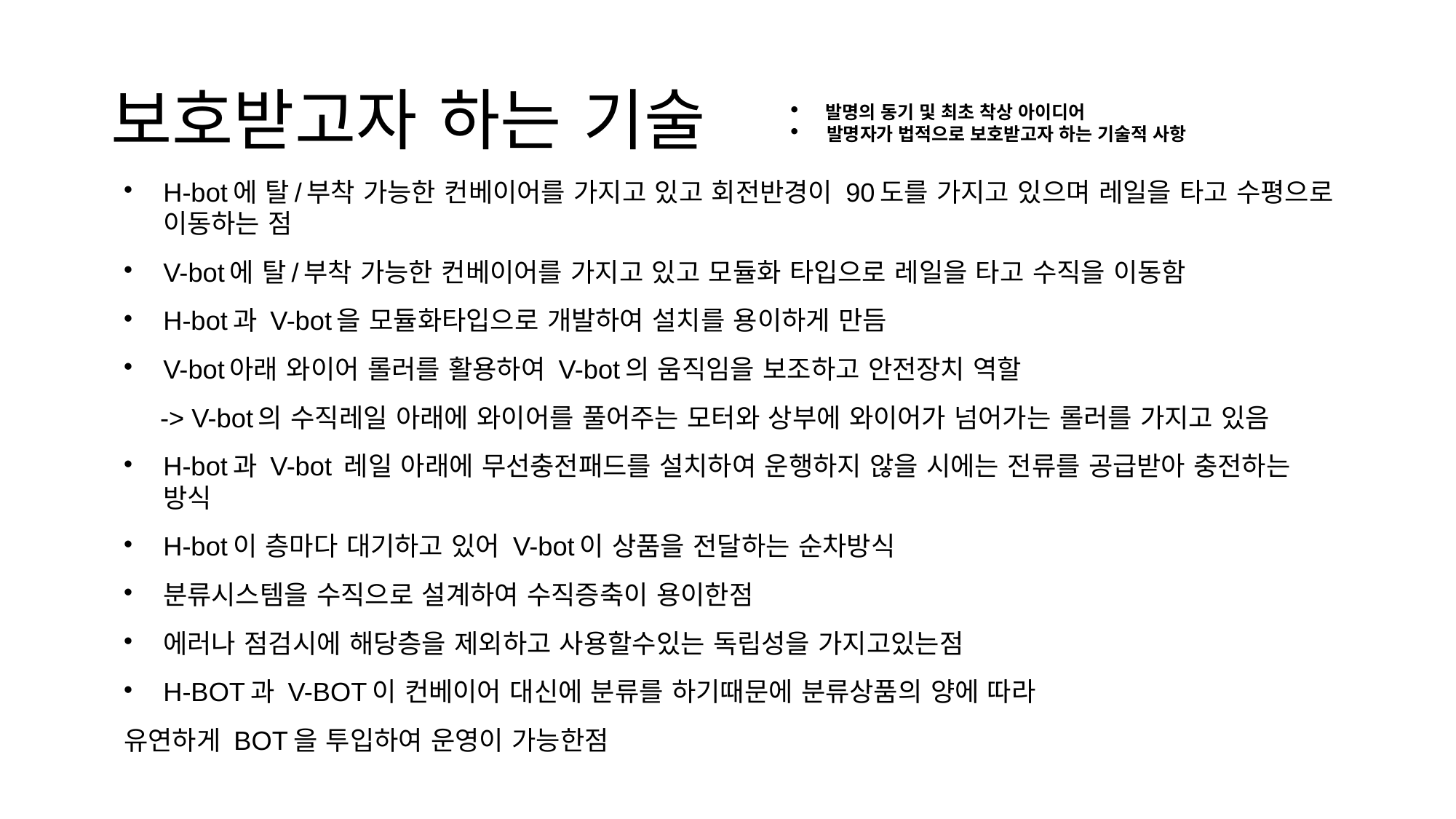

보호받고자 하는 기술
 발명의 동기 및 최초 착상 아이디어
 발명자가 법적으로 보호받고자 하는 기술적 사항
H-bot에 탈/부착 가능한 컨베이어를 가지고 있고 회전반경이 90도를 가지고 있으며 레일을 타고 수평으로 이동하는 점
V-bot에 탈/부착 가능한 컨베이어를 가지고 있고 모듈화 타입으로 레일을 타고 수직을 이동함
H-bot과 V-bot을 모듈화타입으로 개발하여 설치를 용이하게 만듬
V-bot아래 와이어 롤러를 활용하여 V-bot의 움직임을 보조하고 안전장치 역할
     -> V-bot의 수직레일 아래에 와이어를 풀어주는 모터와 상부에 와이어가 넘어가는 롤러를 가지고 있음
H-bot과 V-bot 레일 아래에 무선충전패드를 설치하여 운행하지 않을 시에는 전류를 공급받아 충전하는 방식
H-bot이 층마다 대기하고 있어 V-bot이 상품을 전달하는 순차방식
분류시스템을 수직으로 설계하여 수직증축이 용이한점
에러나 점검시에 해당층을 제외하고 사용할수있는 독립성을 가지고있는점
H-BOT과 V-BOT이 컨베이어 대신에 분류를 하기때문에 분류상품의 양에 따라
유연하게 BOT을 투입하여 운영이 가능한점